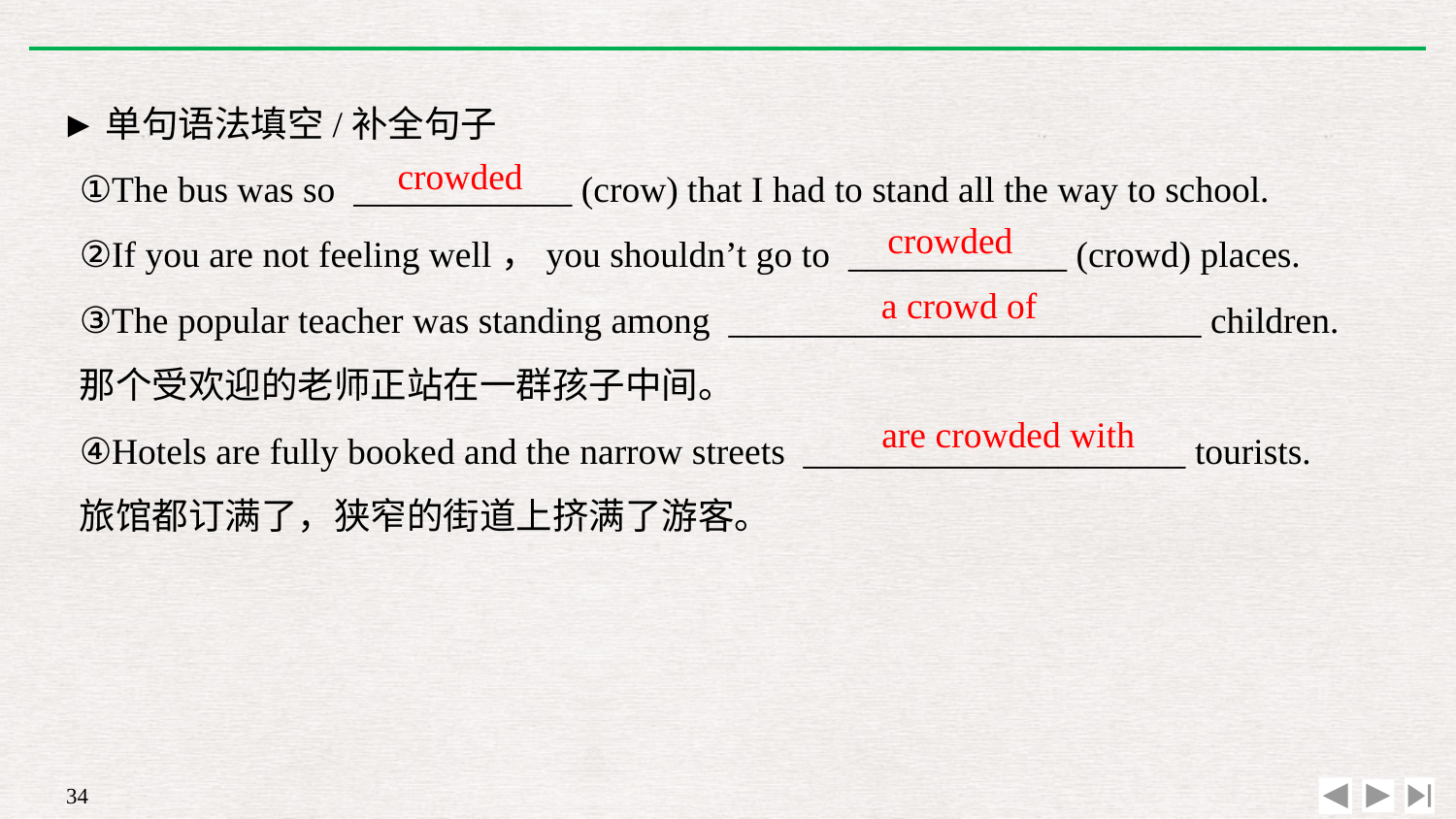

►单句语法填空/补全句子
①The bus was so  ____________ (crow) that I had to stand all the way to school.
②If you are not feeling well，you shouldn’t go to  ____________ (crowd) places.
③The popular teacher was standing among  __________________________ children.
那个受欢迎的老师正站在一群孩子中间。
④Hotels are fully booked and the narrow streets  _____________________ tourists.
旅馆都订满了，狭窄的街道上挤满了游客。
crowded
crowded
a crowd of
are crowded with